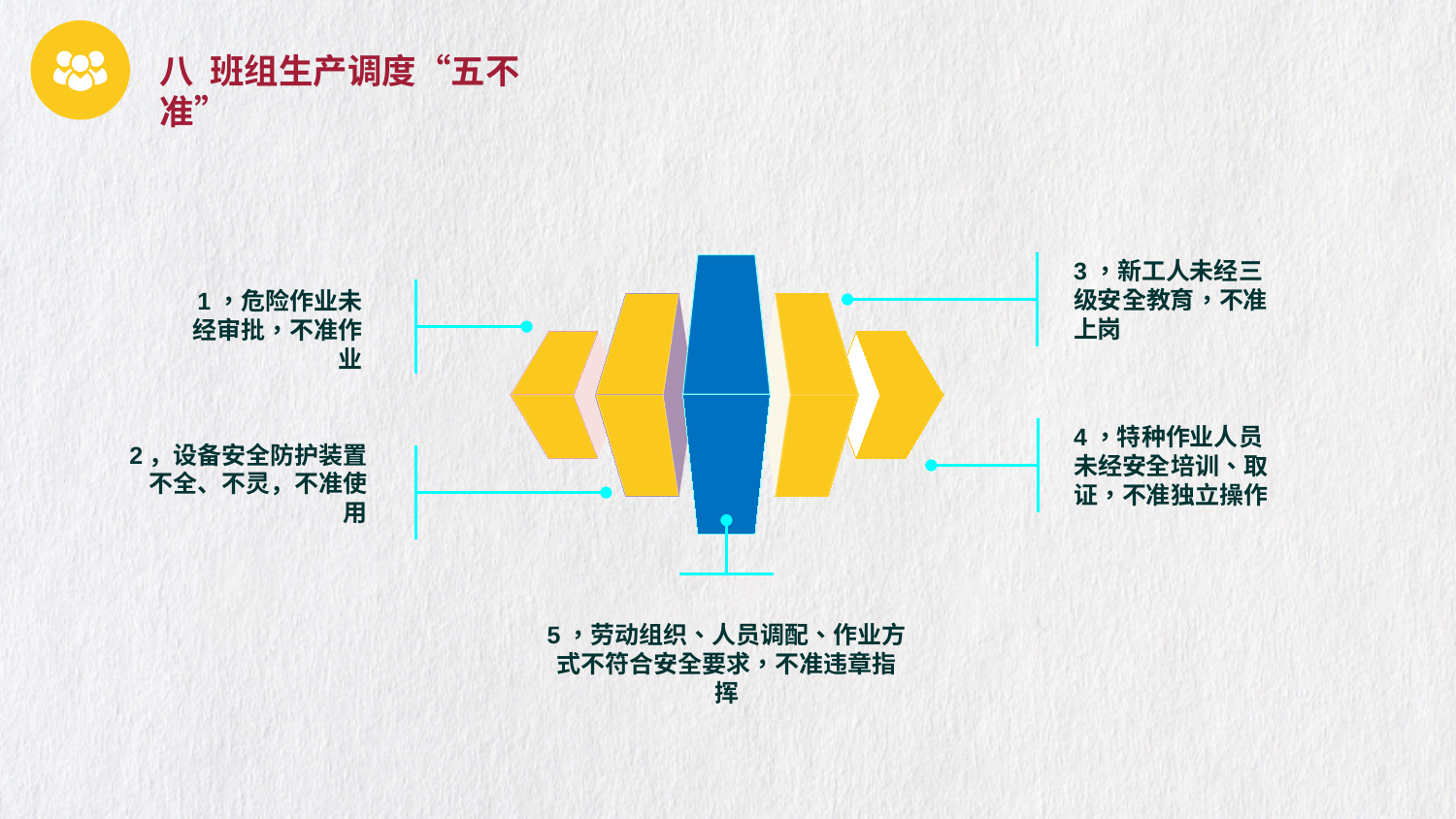

八  班组生产调度“五不准”

3，新工人未经三级安全教育，不准上岗

1，危险作业未经审批，不准作业

4，特种作业人员未经安全培训、取证，不准独立操作
2，设备安全防护装置不全、不灵，不准使用

5，劳动组织、人员调配、作业方式不符合安全要求，不准违章指挥